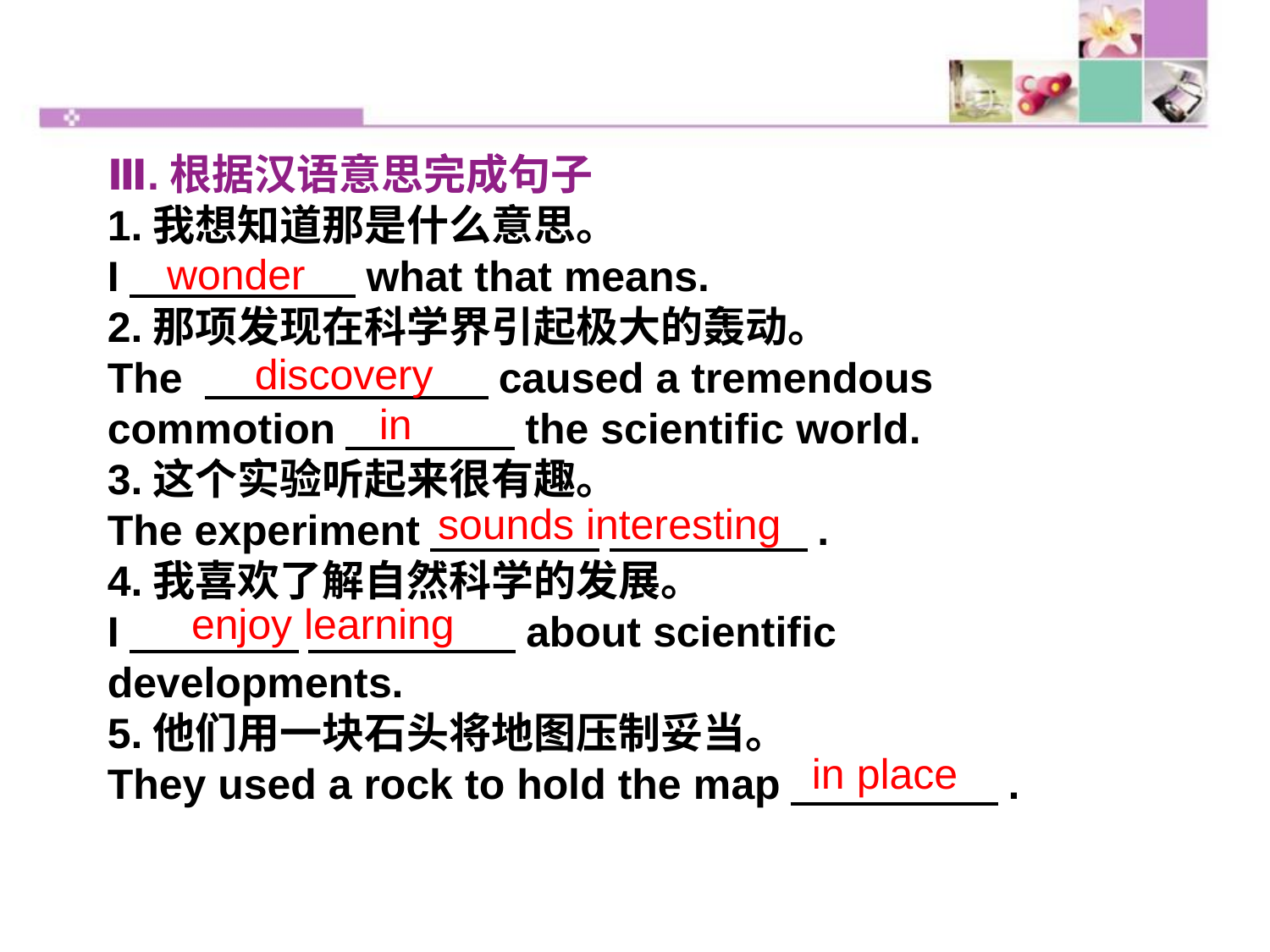

Ⅲ.根据汉语意思完成句子
1.我想知道那是什么意思。
I　　　　      what that means.
2.那项发现在科学界引起极大的轰动。
The 　　　　            caused a tremendous commotion　　　　the scientific world.
3.这个实验听起来很有趣。
The experiment　　　　 　　　　   .
4.我喜欢了解自然科学的发展。
I　　　　 　　　　    about scientific developments.
5.他们用一块石头将地图压制妥当。
They used a rock to hold the map　　　　    .
wonder
discovery
in
sounds interesting
enjoy learning
in place